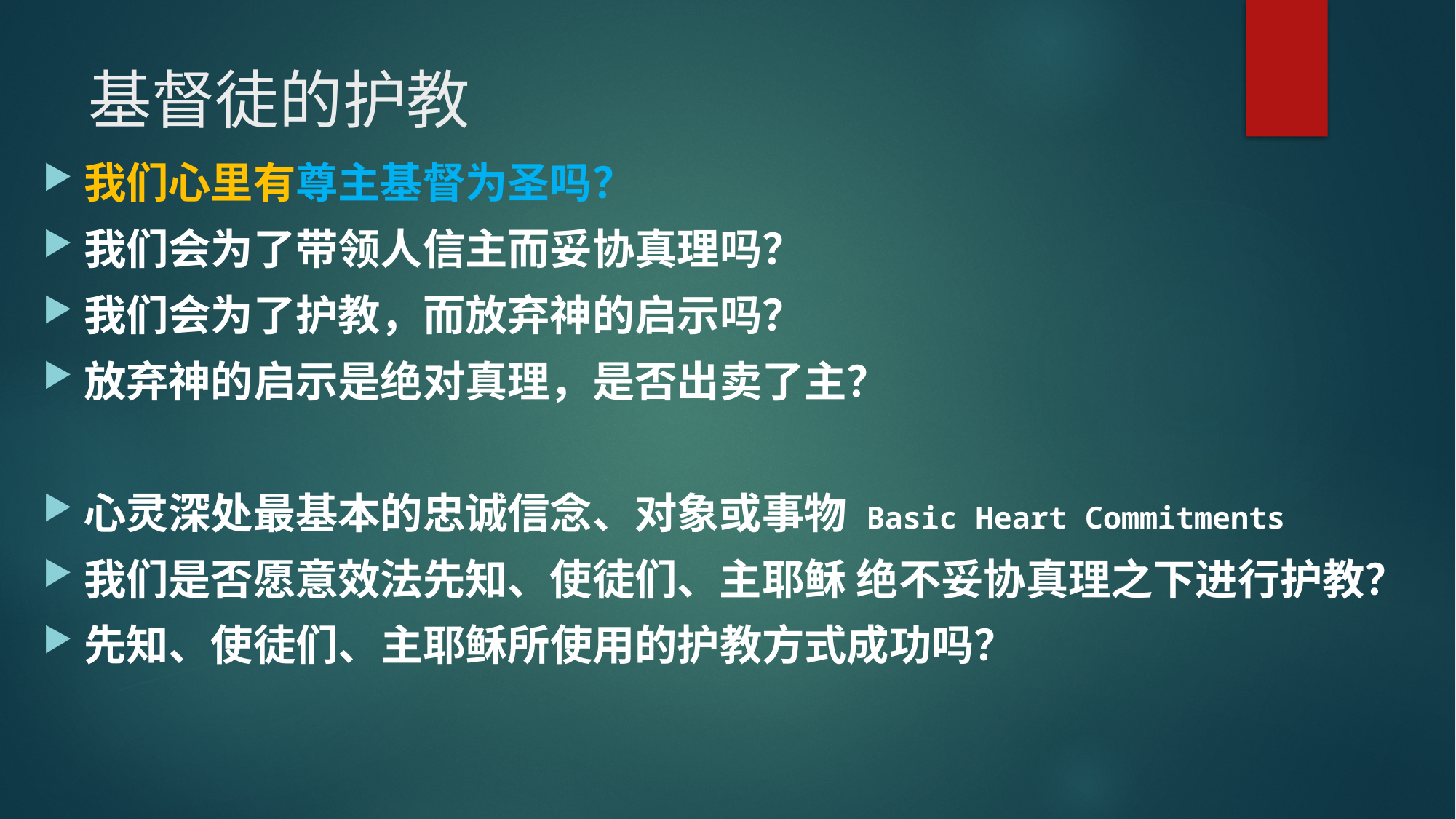

# 基督徒的护教
我们心里有尊主基督为圣吗？
我们会为了带领人信主而妥协真理吗？
我们会为了护教，而放弃神的启示吗？
放弃神的启示是绝对真理，是否出卖了主？

心灵深处最基本的忠诚信念、对象或事物 Basic Heart Commitments
我们是否愿意效法先知、使徒们、主耶稣 绝不妥协真理之下进行护教？
先知、使徒们、主耶稣所使用的护教方式成功吗？